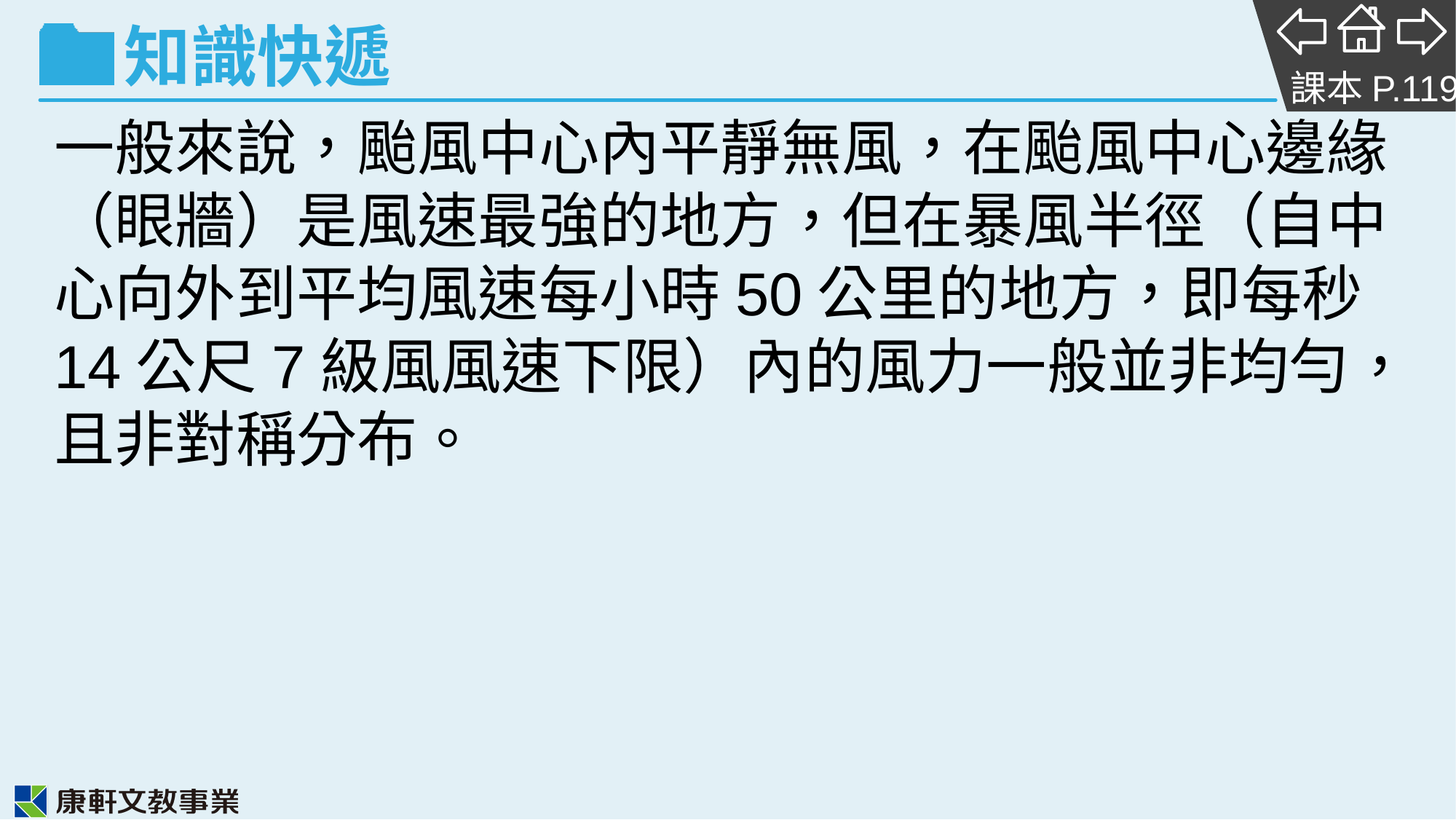

課本P.119

一般來說，颱風中心內平靜無風，在颱風中心邊緣（眼牆）是風速最強的地方，但在暴風半徑（自中心向外到平均風速每小時50公里的地方，即每秒14公尺7級風風速下限）內的風力一般並非均勻，且非對稱分布。